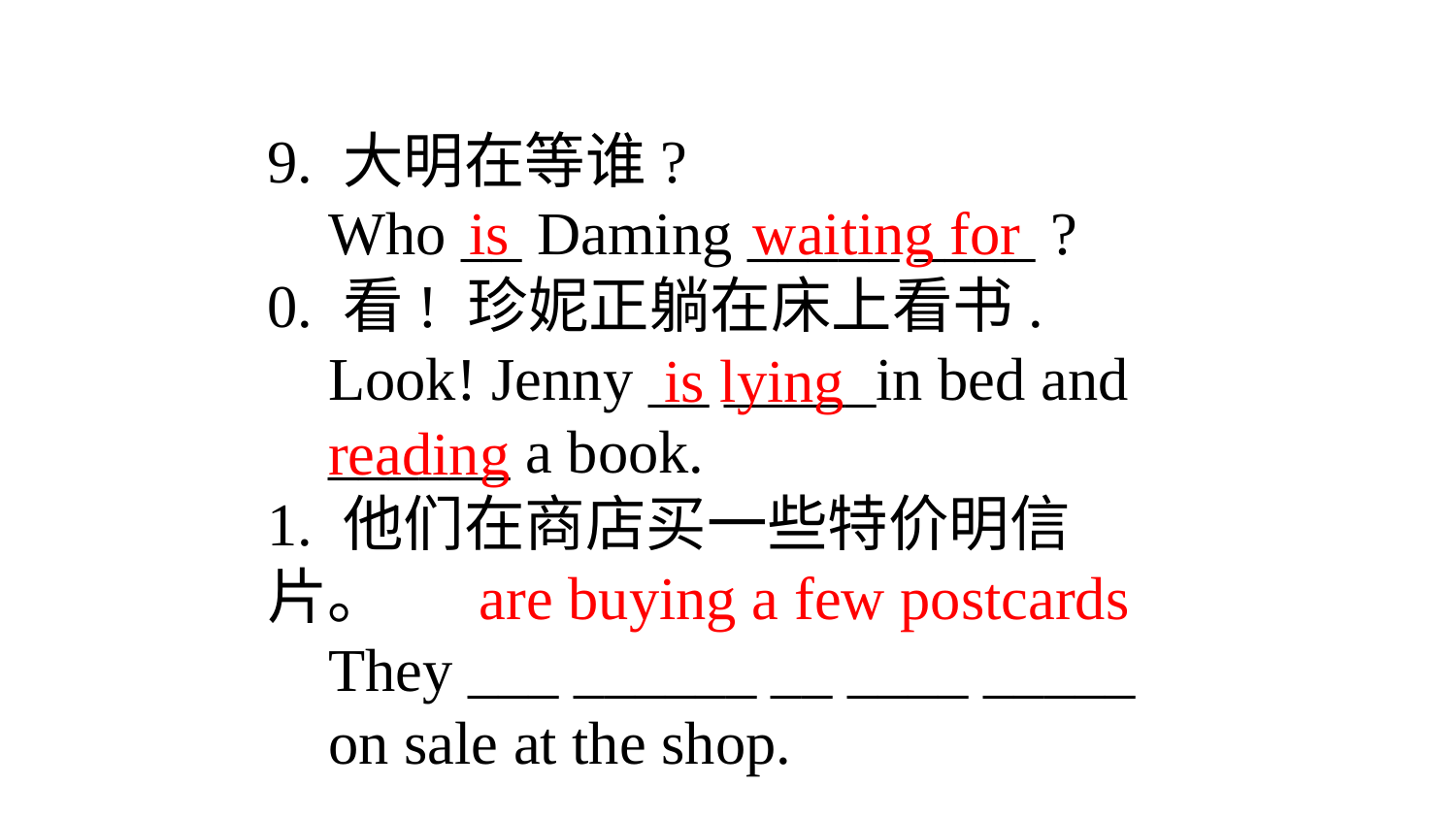

9. 大明在等谁?
    Who __ Daming _____ ____ ?
0. 看! 珍妮正躺在床上看书.
    Look! Jenny __ _____in bed and
    ______ a book.
1. 他们在商店买一些特价明信片。
    They ___ ______ __ ____ _____
    on sale at the shop.
is                waiting for
                      is lying
reading
are buying a few postcards